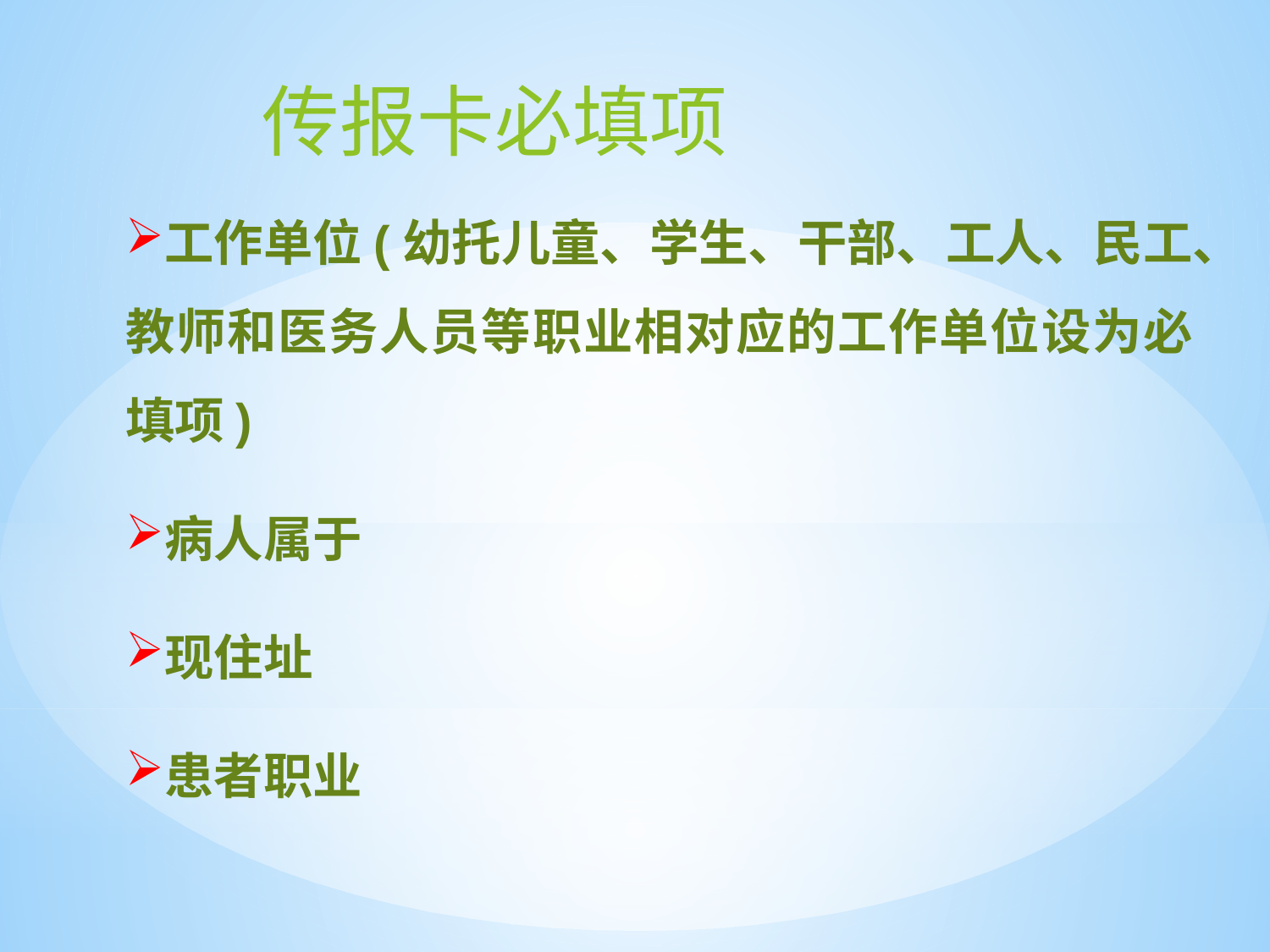

传报卡必填项
工作单位(幼托儿童、学生、干部、工人、民工、教师和医务人员等职业相对应的工作单位设为必填项)
病人属于
现住址
患者职业